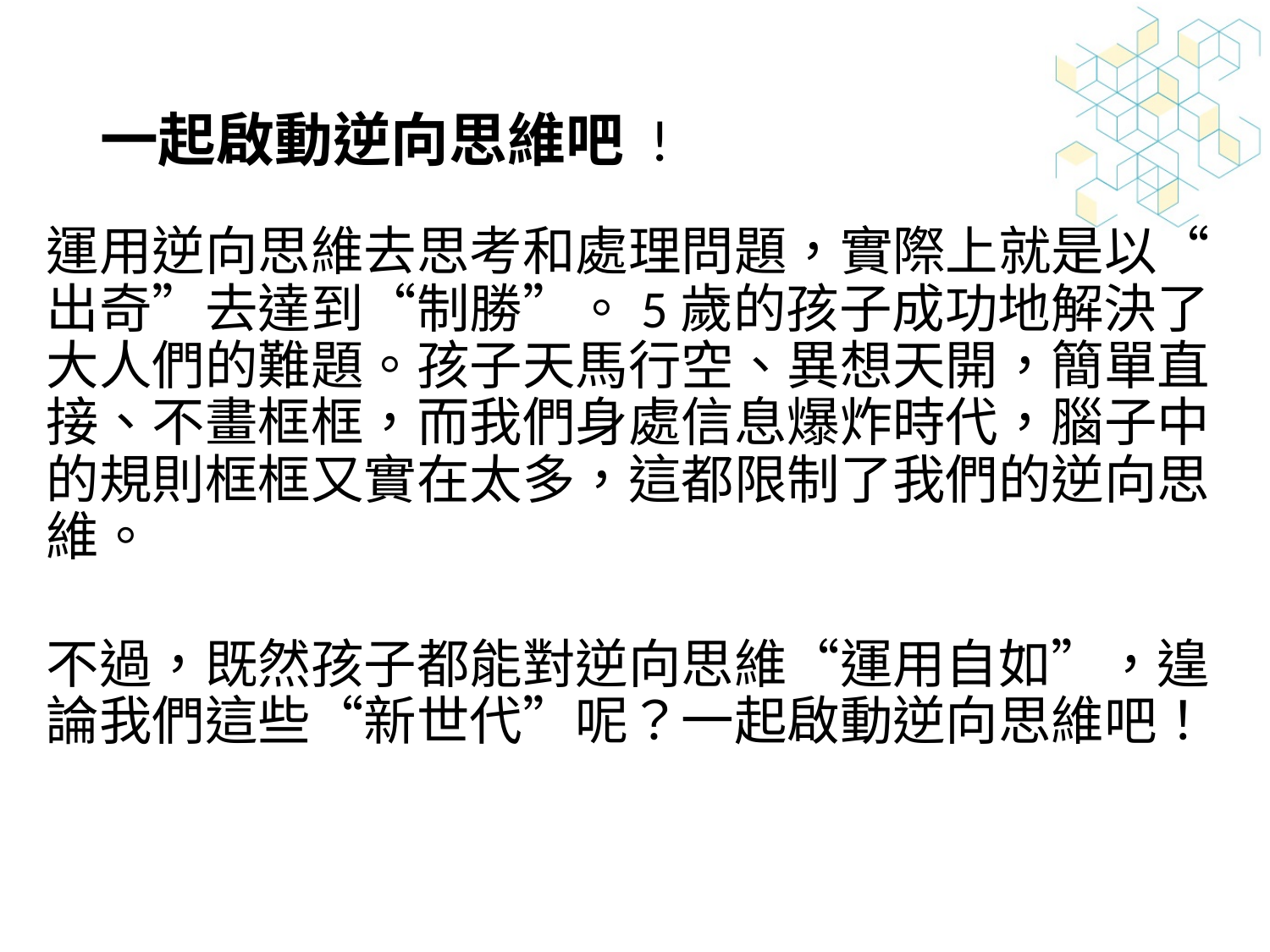

# 一起啟動逆向思維吧 !
運用逆向思維去思考和處理問題，實際上就是以“出奇”去達到“制勝”。5歲的孩子成功地解決了大人們的難題。孩子天馬行空、異想天開，簡單直接、不畫框框，而我們身處信息爆炸時代，腦子中的規則框框又實在太多，這都限制了我們的逆向思維。
不過，既然孩子都能對逆向思維“運用自如”，遑論我們這些“新世代”呢？一起啟動逆向思維吧！